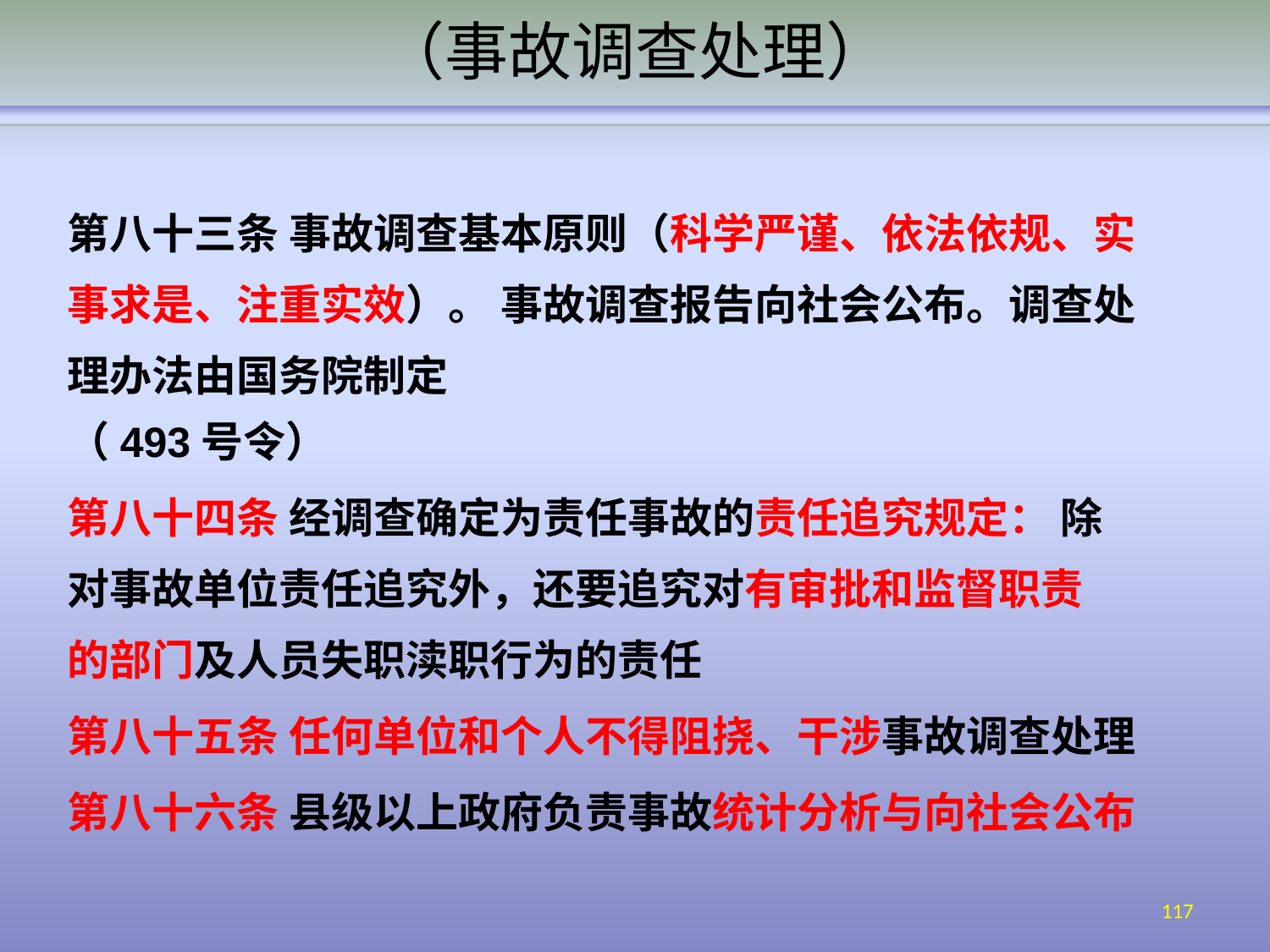

# （事故调查处理）
第八十三条 事故调查基本原则（科学严谨、依法依规、实 事求是、注重实效）。 事故调查报告向社会公布。调查处理办法由国务院制定
（493号令）
第八十四条 经调查确定为责任事故的责任追究规定： 除对事故单位责任追究外，还要追究对有审批和监督职责 的部门及人员失职渎职行为的责任
第八十五条 任何单位和个人不得阻挠、干涉事故调查处理 第八十六条 县级以上政府负责事故统计分析与向社会公布
117